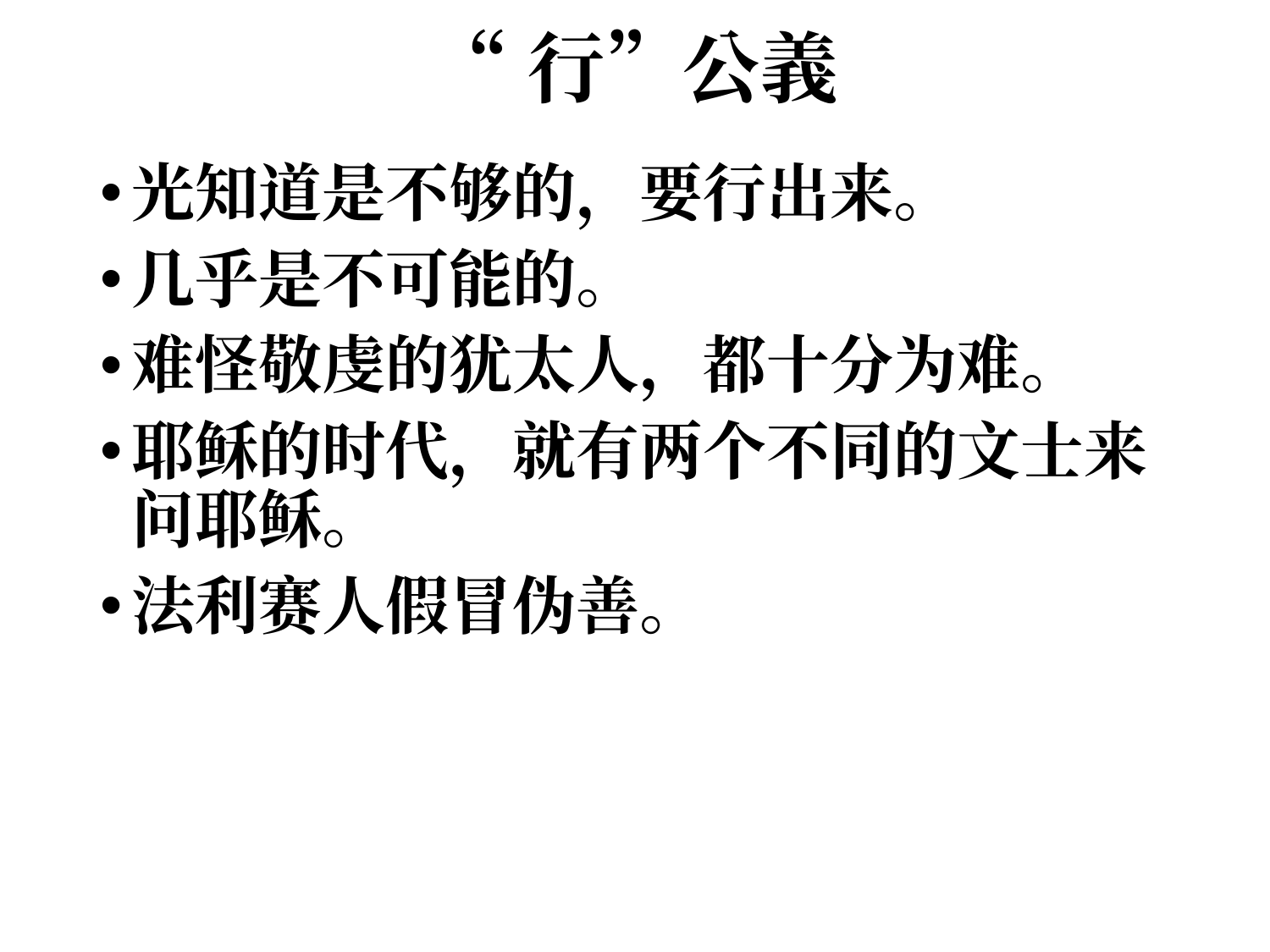

# “行”公義
光知道是不够的，要行出来。
几乎是不可能的。
难怪敬虔的犹太人，都十分为难。
耶稣的时代，就有两个不同的文士来问耶稣。
法利赛人假冒伪善。